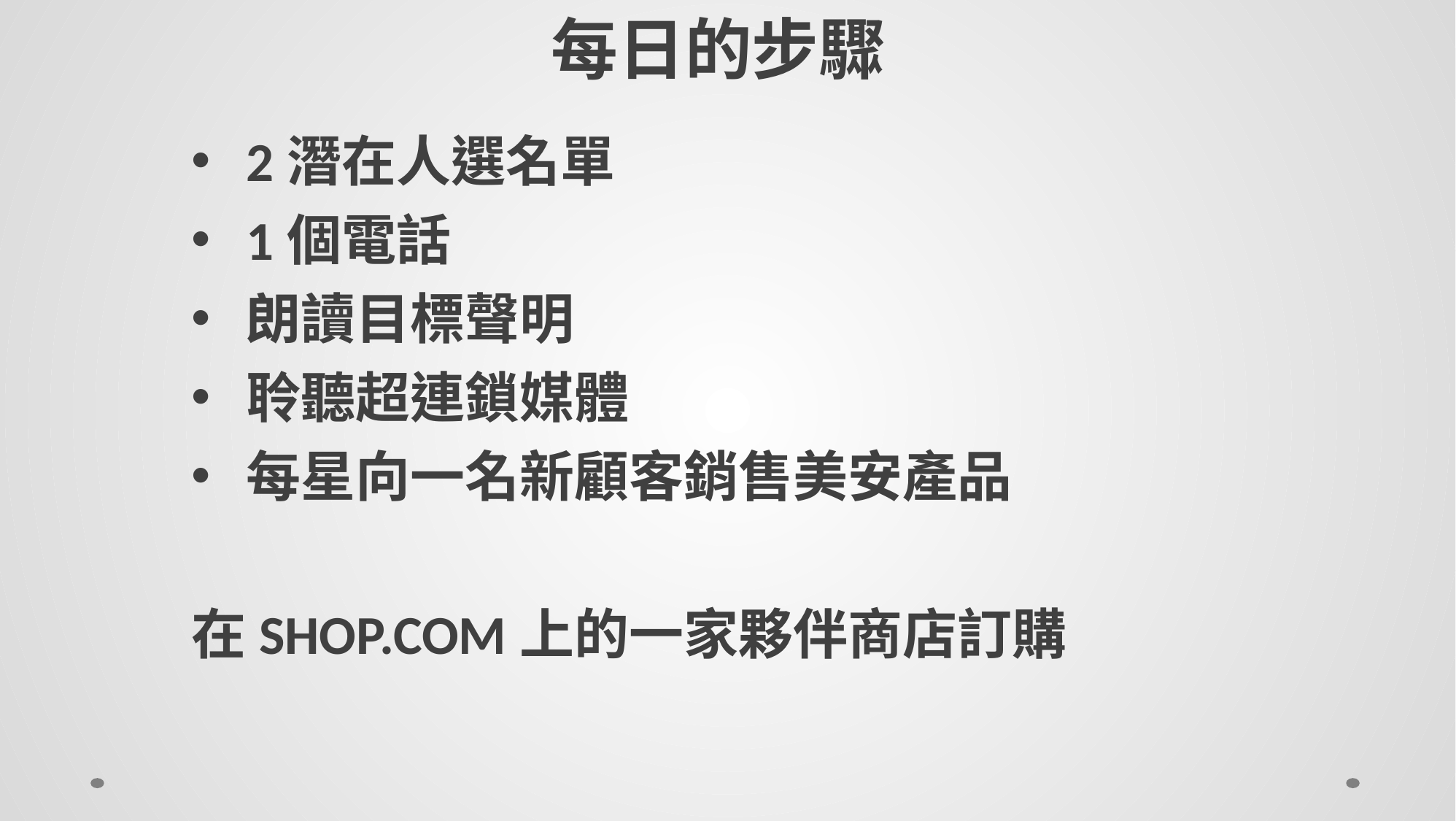

每日的步驟

2潛在人選名單
1個電話
朗讀目標聲明
聆聽超連鎖媒體
每星向一名新顧客銷售美安產品

在SHOP.COM上的一家夥伴商店訂購